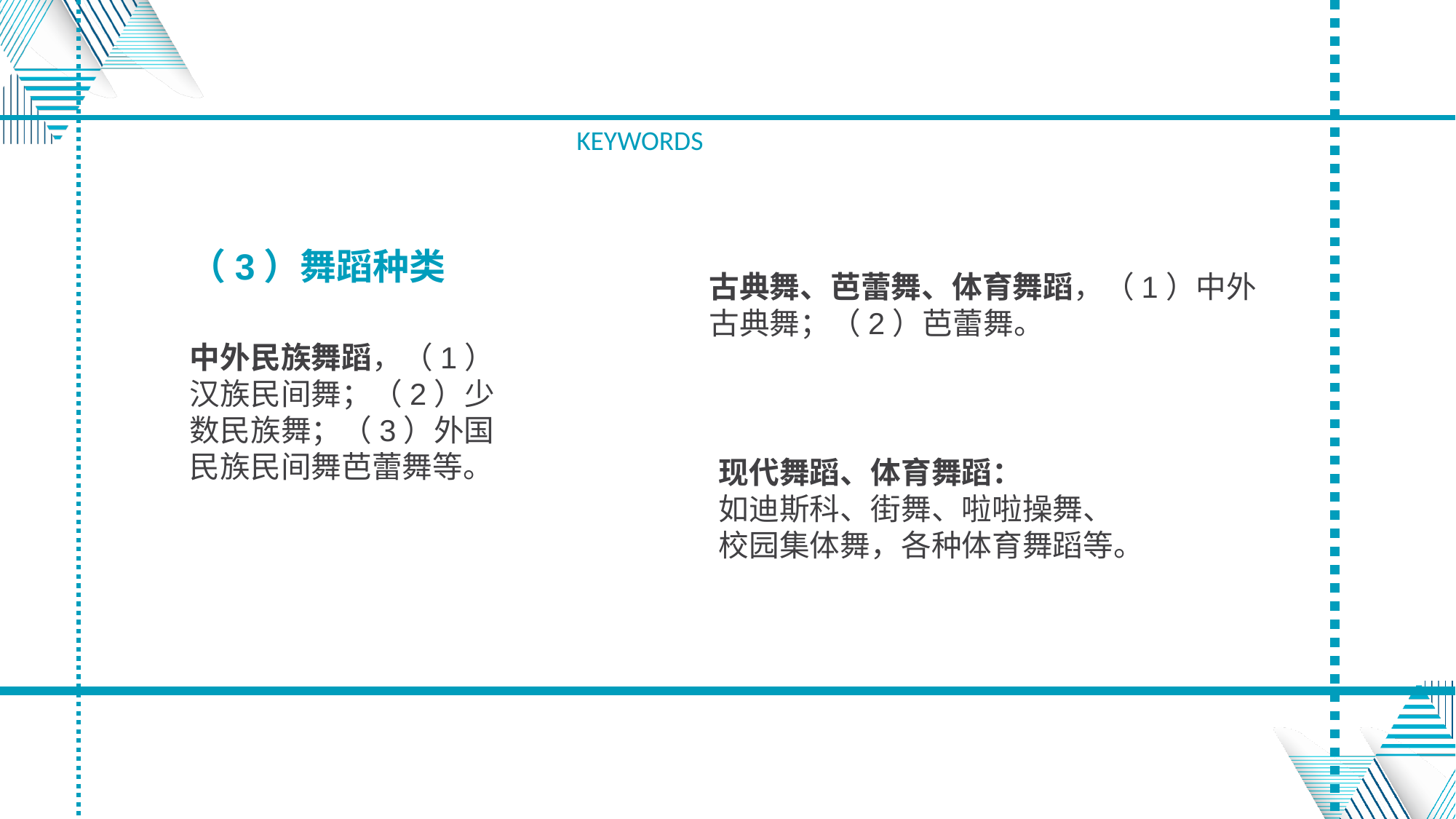

KEYWORDS
（3）舞蹈种类

中外民族舞蹈，（1）汉族民间舞；（2）少数民族舞；（3）外国民族民间舞芭蕾舞等。
古典舞、芭蕾舞、体育舞蹈，（1）中外古典舞；（2）芭蕾舞。

现代舞蹈、体育舞蹈：
如迪斯科、街舞、啦啦操舞、校园集体舞，各种体育舞蹈等。